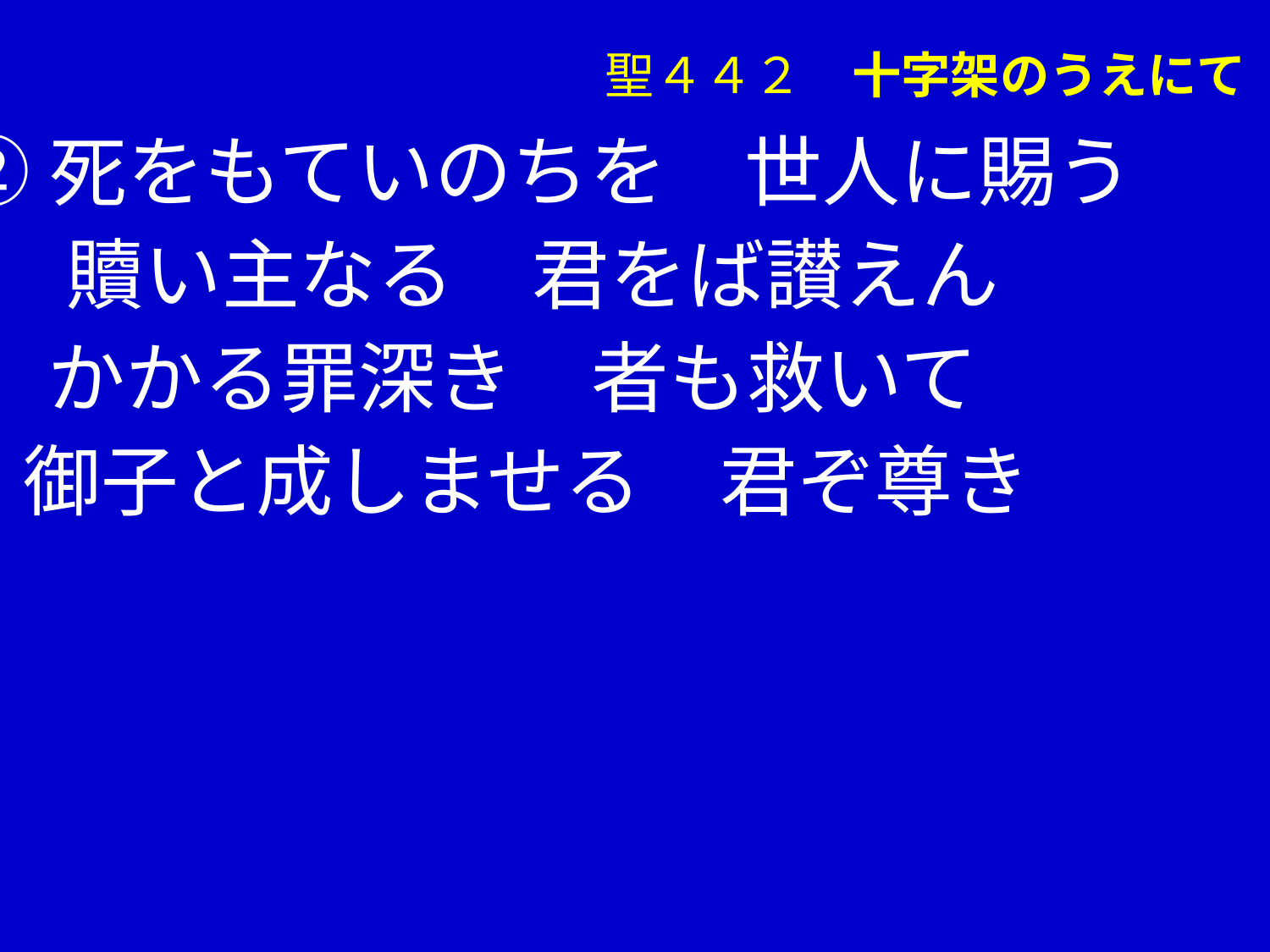

聖４４２　十字架のうえにて
②死をもていのちを　世人に賜う
 　贖い主なる　君をば讃えん
　 かかる罪深き　者も救いて
   御子と成しませる　君ぞ尊き